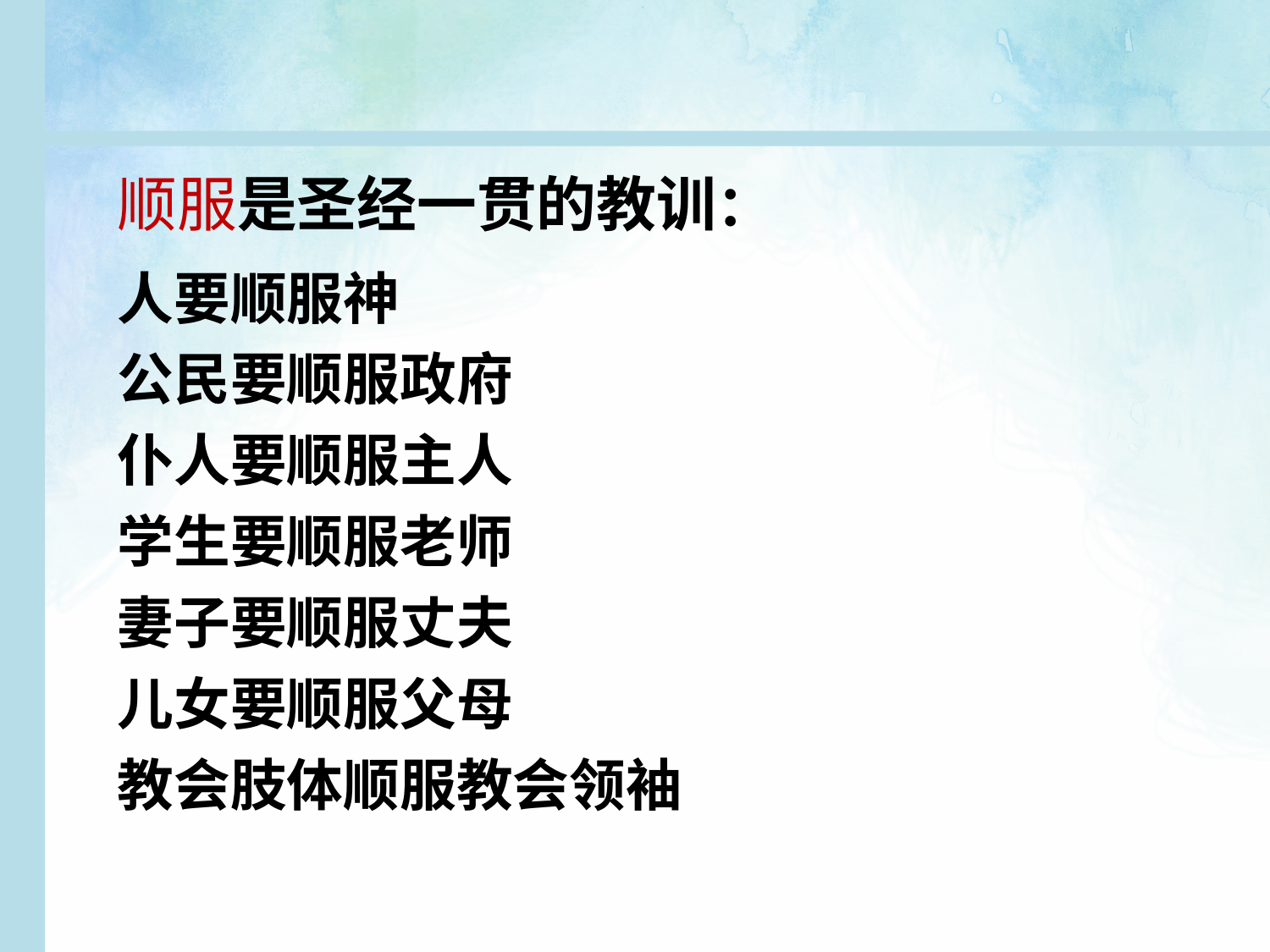

顺服是圣经一贯的教训：
人要顺服神
公民要顺服政府
仆人要顺服主人
学生要顺服老师
妻子要顺服丈夫
儿女要顺服父母
教会肢体顺服教会领袖